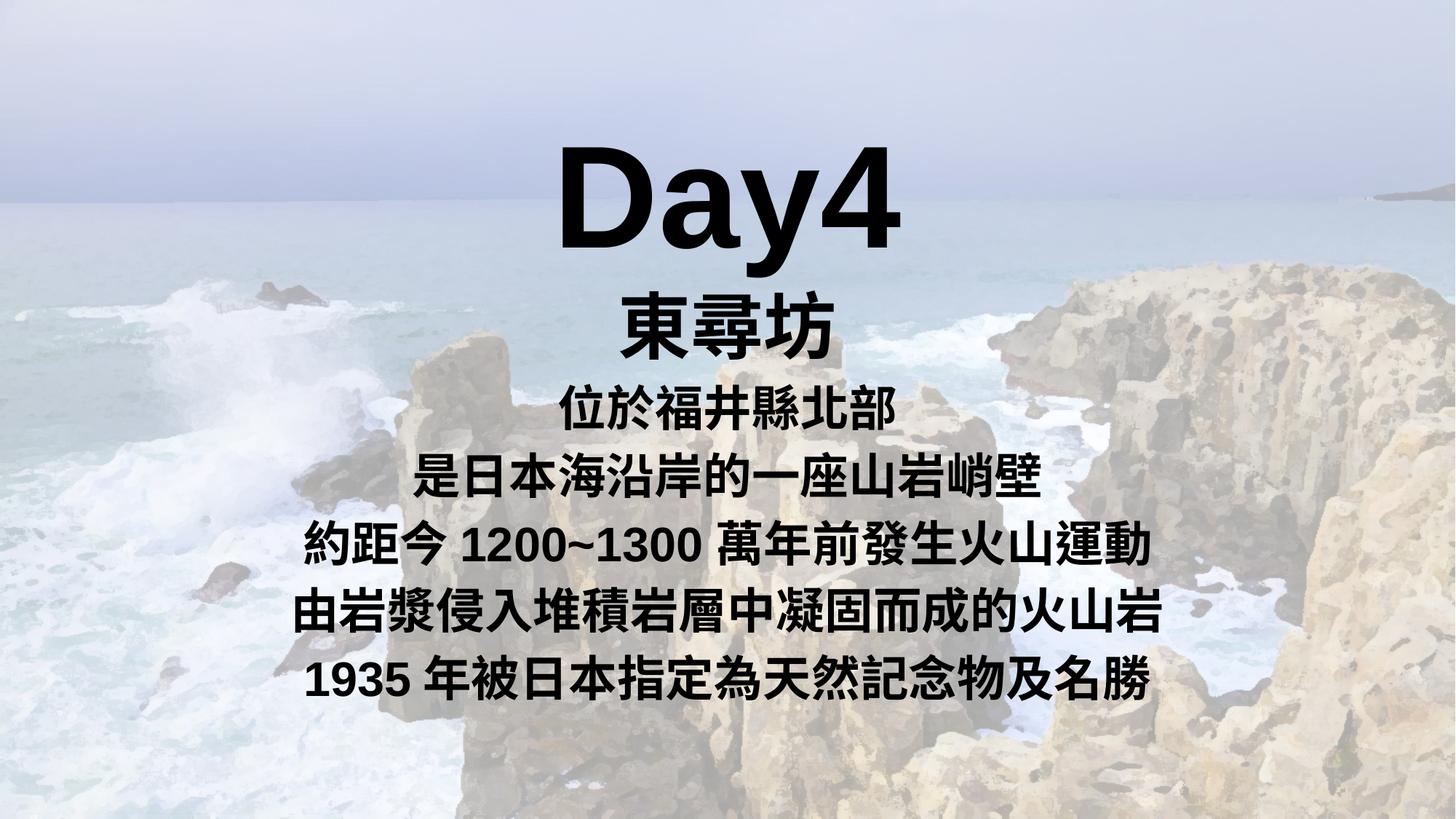

# Day4
東尋坊
位於福井縣北部
是日本海沿岸的一座山岩峭壁
約距今1200~1300萬年前發生火山運動
由岩漿侵入堆積岩層中凝固而成的火山岩
1935年被日本指定為天然記念物及名勝